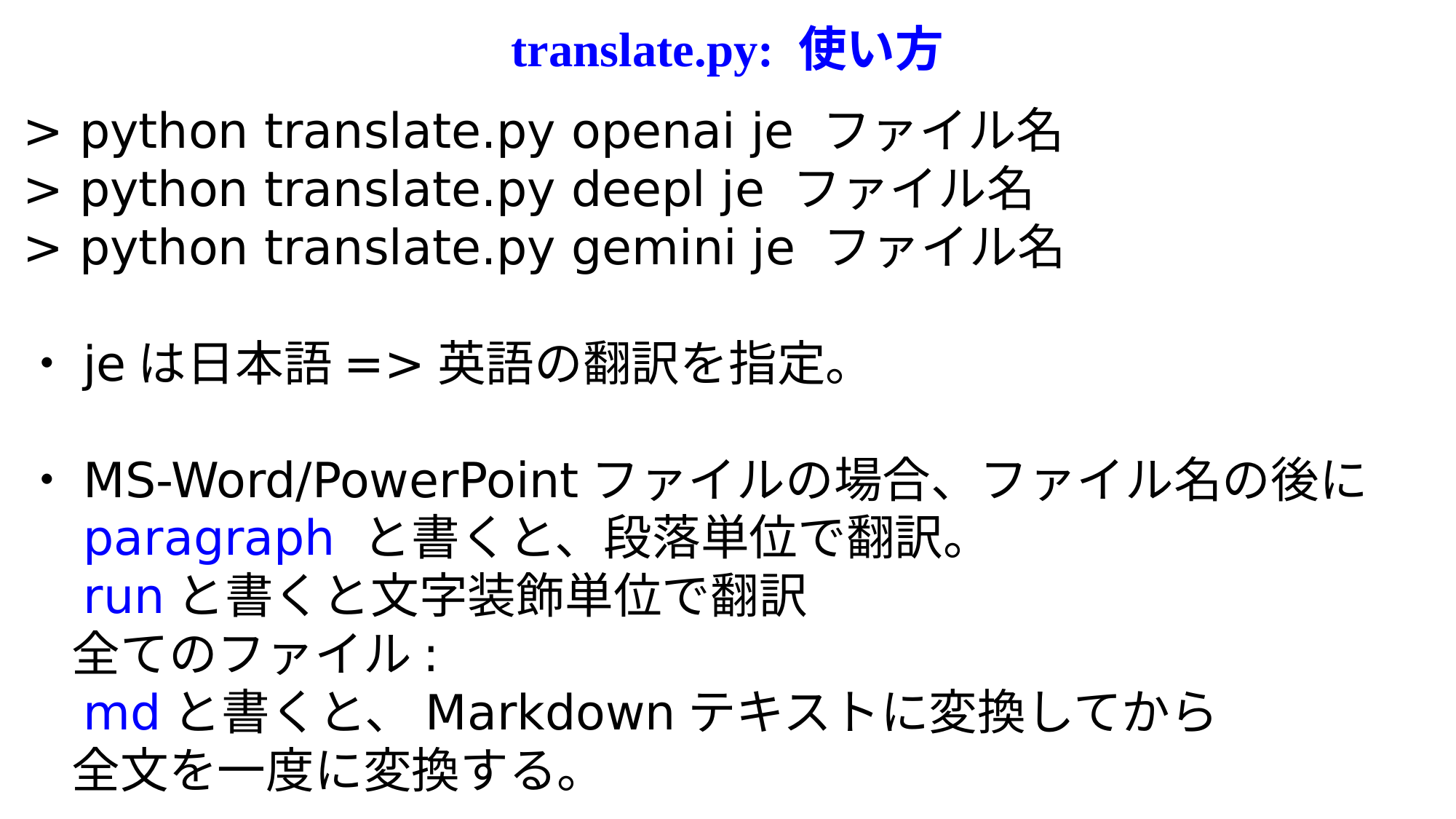

translate.py: 使い方
> python translate.py openai je ファイル名
> python translate.py deepl je ファイル名
> python translate.py gemini je ファイル名
・jeは日本語=>英語の翻訳を指定。

・MS-Word/PowerPointファイルの場合、ファイル名の後に
　paragraph と書くと、段落単位で翻訳。
　runと書くと文字装飾単位で翻訳
　全てのファイル:
　mdと書くと、Markdownテキストに変換してから
　全文を一度に変換する。